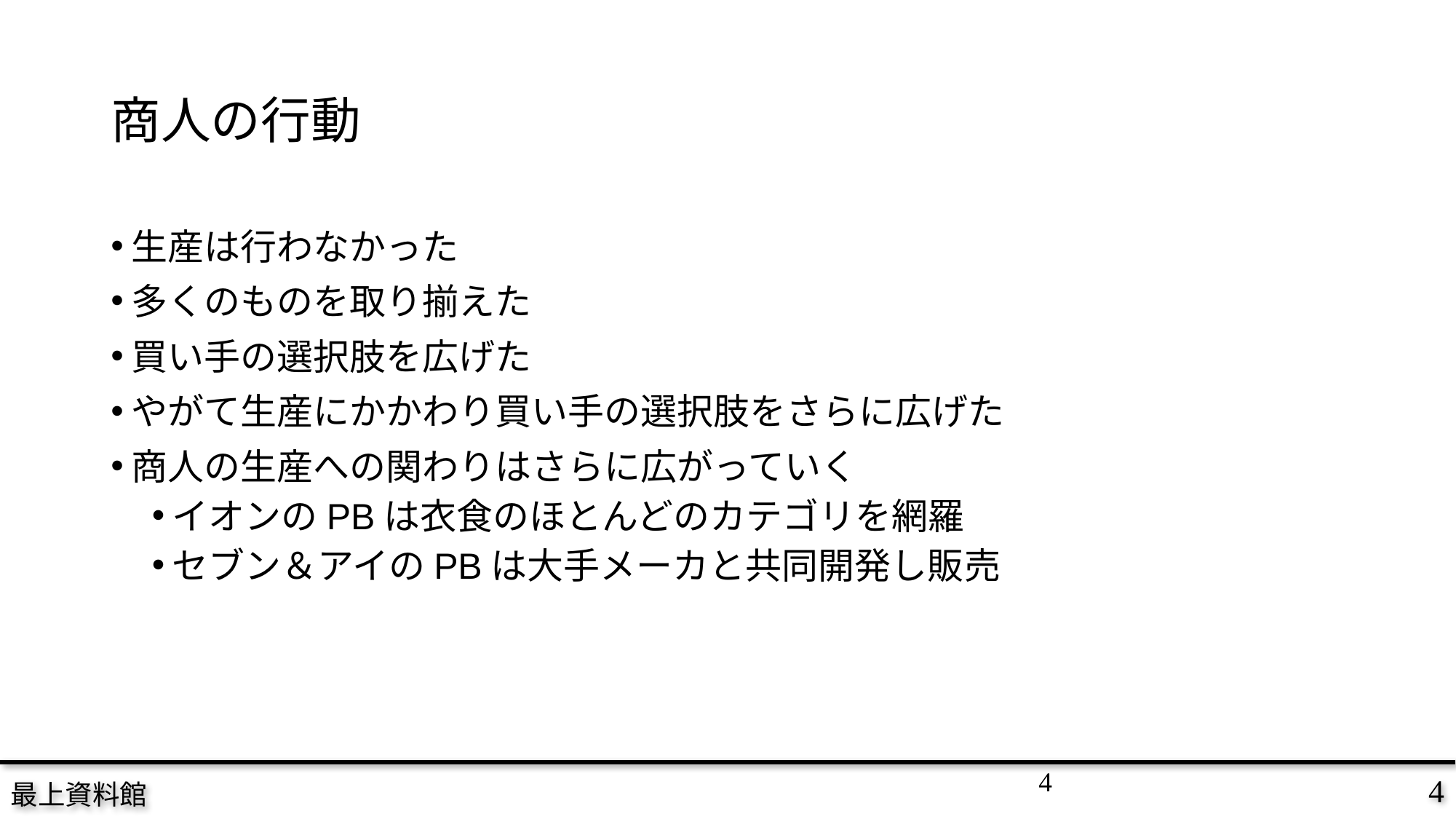

# 商人の行動
生産は行わなかった
多くのものを取り揃えた
買い手の選択肢を広げた
やがて生産にかかわり買い手の選択肢をさらに広げた
商人の生産への関わりはさらに広がっていく
イオンのPBは衣食のほとんどのカテゴリを網羅
セブン＆アイのPBは大手メーカと共同開発し販売
4